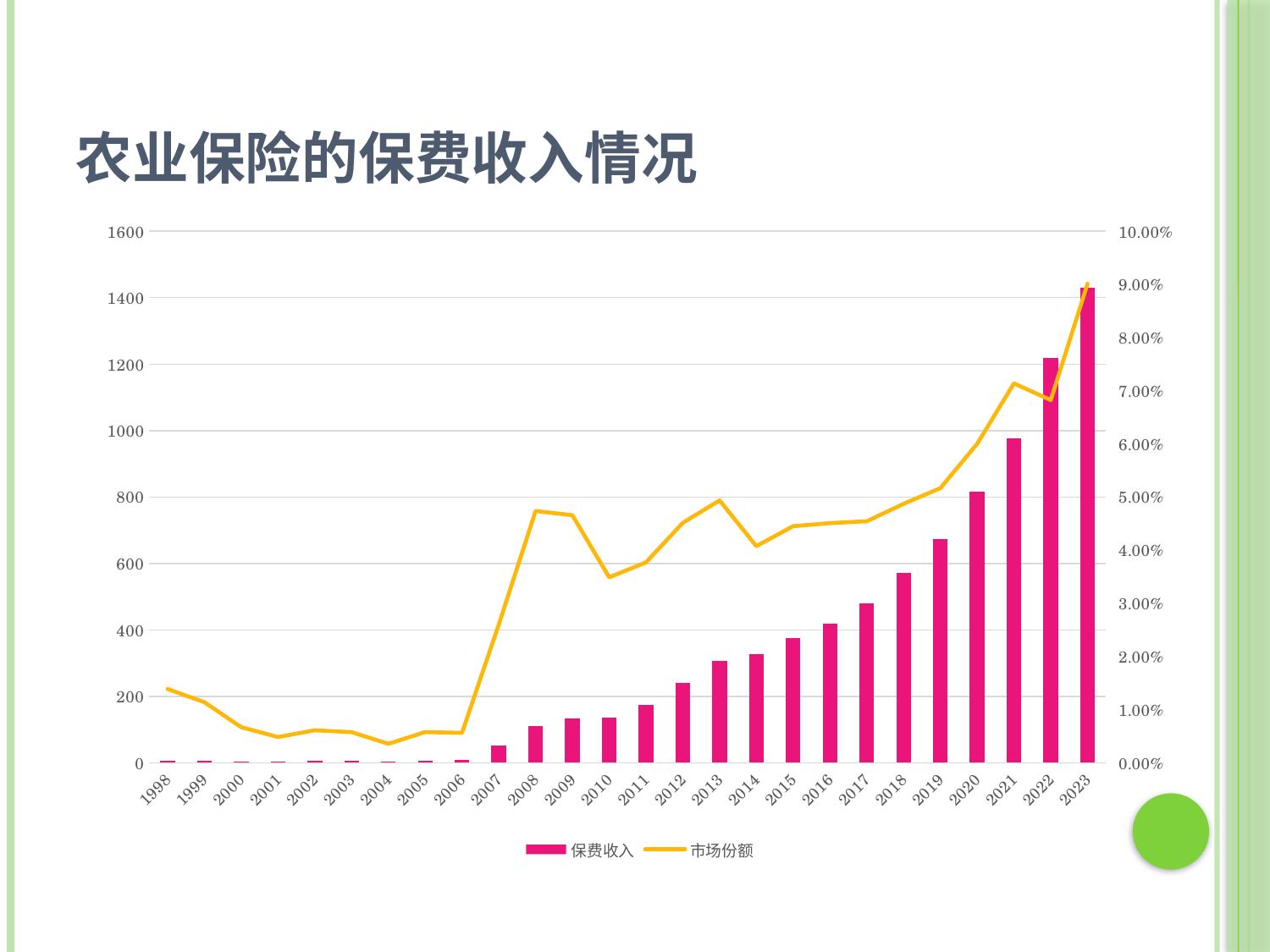

# 农业保险的保费收入情况

### Chart

| Category |  |  |
|---|---|---|
| 1998 | 7.0 | 0.013861386138613862 |
| 1999 | 6.0 | 0.011385199240986717 |
| 2000 | 4.0 | 0.0066844919786096255 |
| 2001 | 3.33 | 0.00483842845519005 |
| 2002 | 4.76 | 0.006106400174468576 |
| 2003 | 5.0 | 0.005751068877513277 |
| 2004 | 4.0 | 0.0035555555555555557 |
| 2005 | 7.11 | 0.005771525517286167 |
| 2006 | 8.48 | 0.005615745278270775 |
| 2007 | 51.94 | 0.02599898887259294 |
| 2008 | 110.68 | 0.04736574072092815 |
| 2009 | 133.93 | 0.046570903008870485 |
| 2010 | 135.86 | 0.03487488576973232 |
| 2011 | 174.0 | 0.03768011745802132 |
| 2012 | 240.6 | 0.04513283798511704 |
| 2013 | 306.59 | 0.04935240959006867 |
| 2014 | 325.8 | 0.0407506219535533 |
| 2015 | 374.9 | 0.044507497061721656 |
| 2016 | 417.71 | 0.04508112681771774 |
| 2017 | 478.9 | 0.04543039823932305 |
| 2018 | 572.6 | 0.048708286193080805 |
| 2019 | 672.5 | 0.051665988030392664 |
| 2020 | 815.0 | 0.059997055359246175 |
| 2021 | 976.0 | 0.0713658964609535 |
| 2022 | 1219.0 | 0.06822633906083841 |
| 2023 | 1430.0 | 0.09011847743887068 |